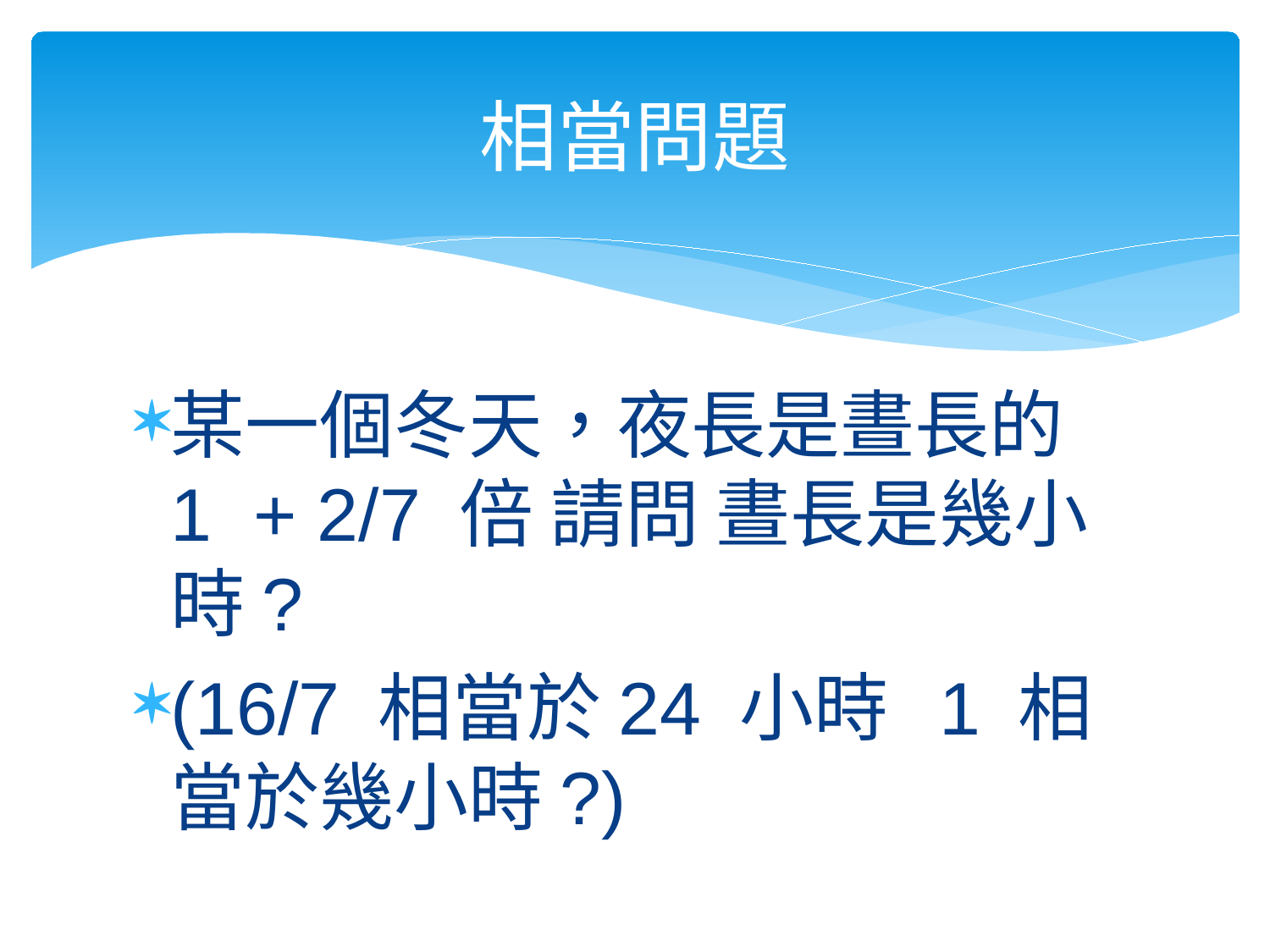

# 相當問題
某一個冬天，夜長是晝長的 1  + 2/7 倍 請問 晝長是幾小時?
(16/7 相當於24 小時  1 相當於幾小時?)